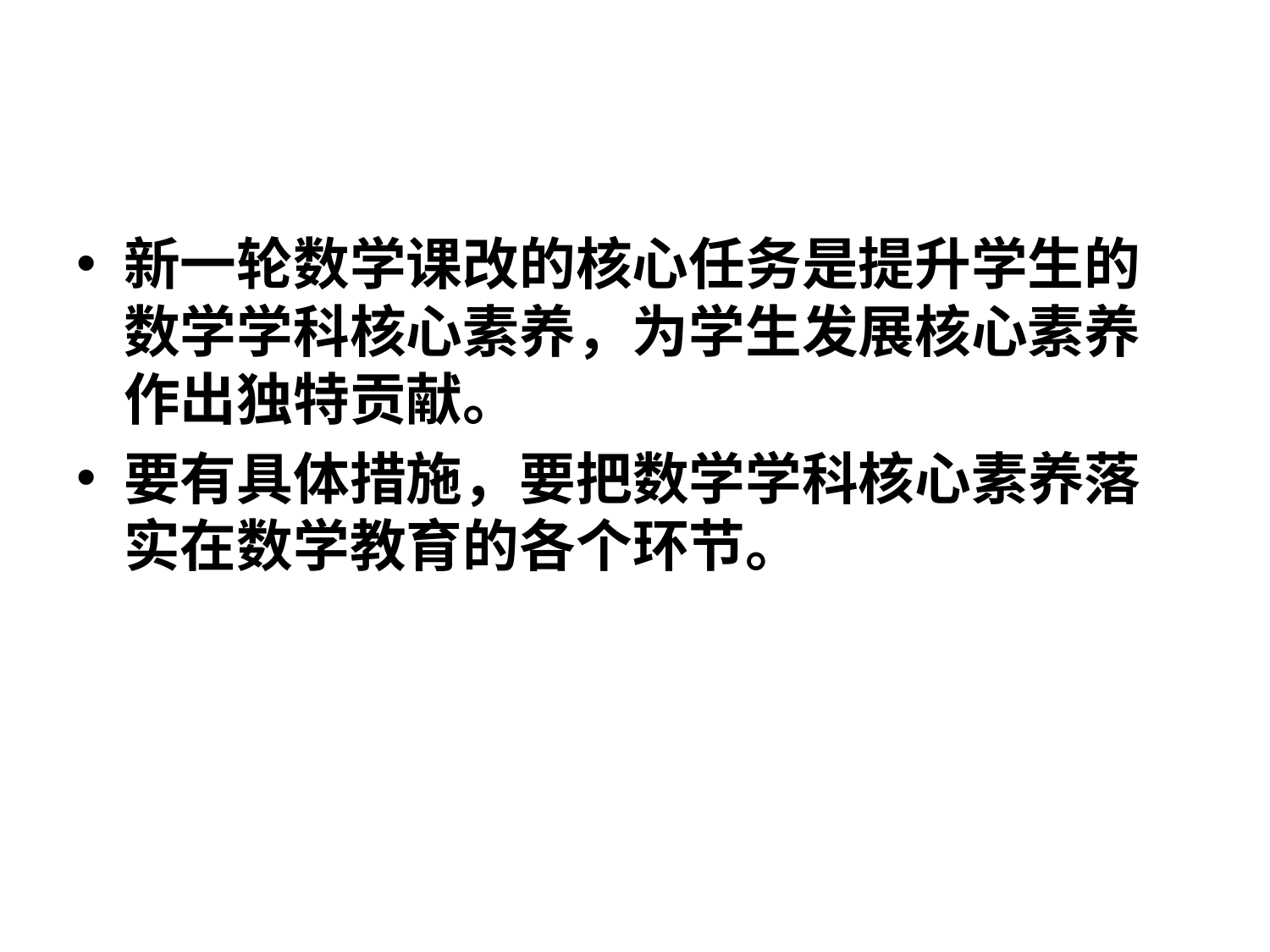

#
新一轮数学课改的核心任务是提升学生的数学学科核心素养，为学生发展核心素养作出独特贡献。
要有具体措施，要把数学学科核心素养落实在数学教育的各个环节。